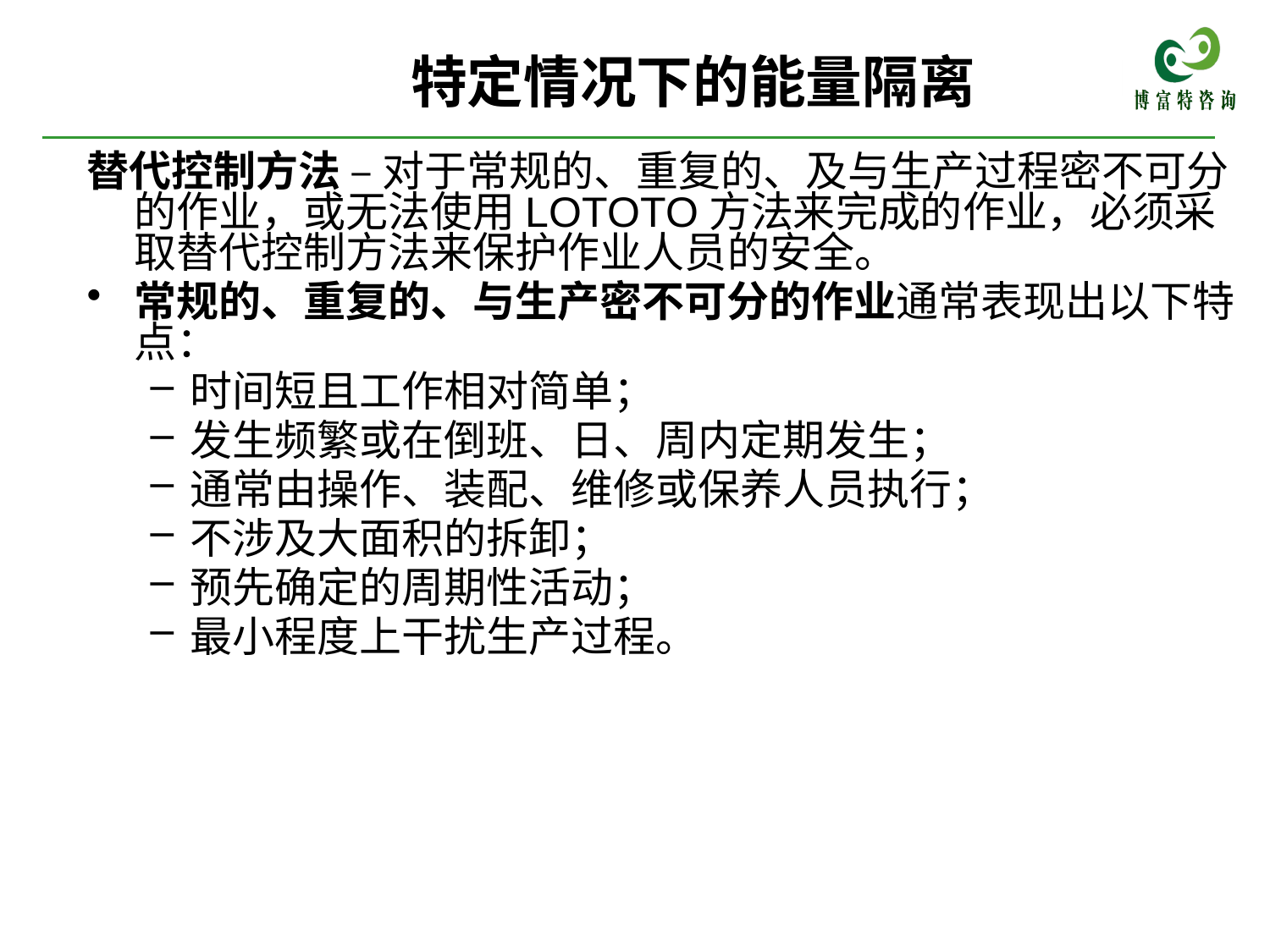

特定情况下的能量隔离
替代控制方法 – 对于常规的、重复的、及与生产过程密不可分的作业，或无法使用LOTOTO方法来完成的作业，必须采取替代控制方法来保护作业人员的安全。
常规的、重复的、与生产密不可分的作业通常表现出以下特点：
时间短且工作相对简单；
发生频繁或在倒班、日、周内定期发生；
通常由操作、装配、维修或保养人员执行；
不涉及大面积的拆卸；
预先确定的周期性活动；
最小程度上干扰生产过程。